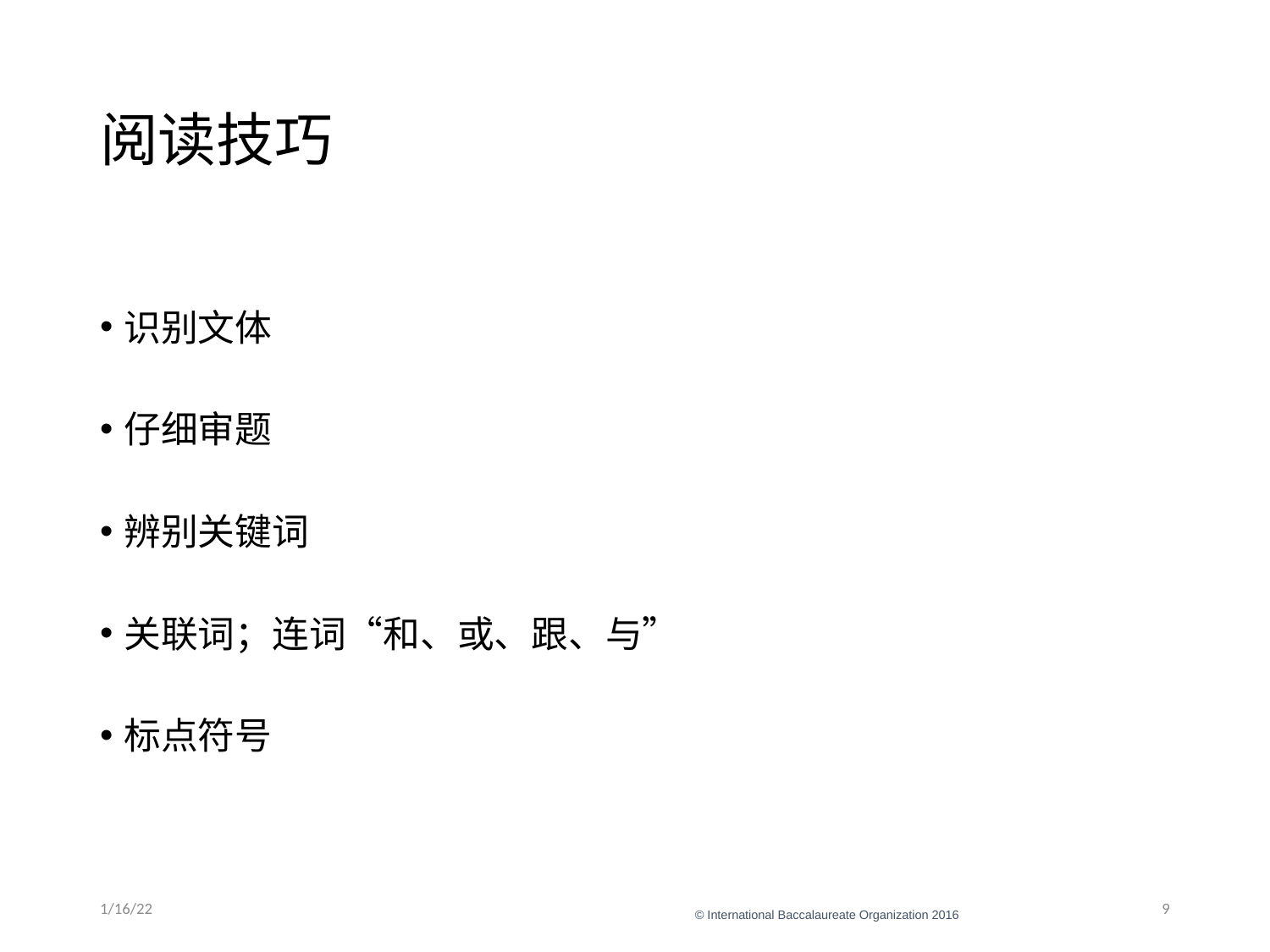

# 阅读技巧
识别文体
仔细审题
辨别关键词
关联词；连词“和、或、跟、与”
标点符号

1/16/22
9